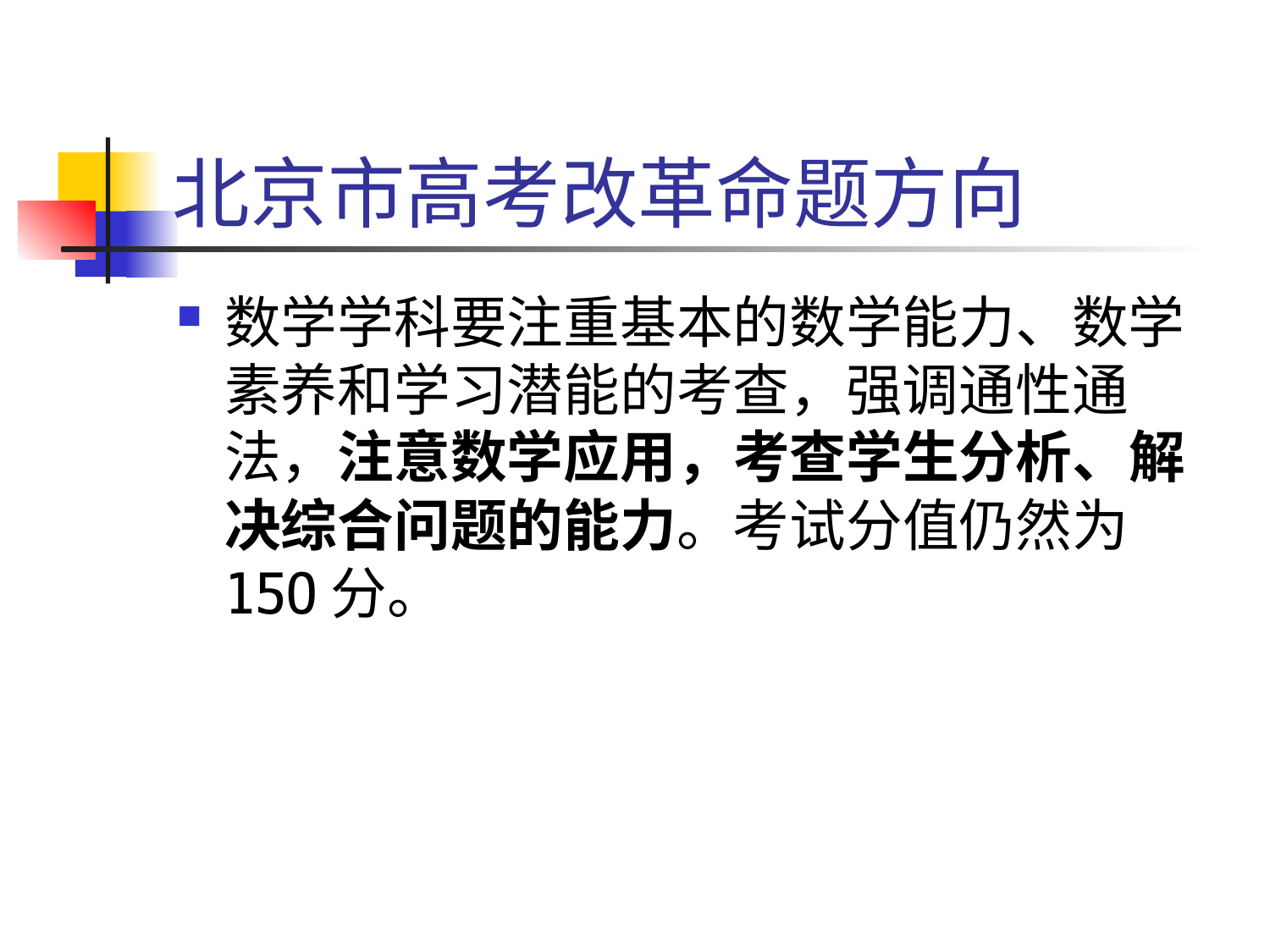

# 北京市高考改革命题方向
数学学科要注重基本的数学能力、数学素养和学习潜能的考查，强调通性通法，注意数学应用，考查学生分析、解决综合问题的能力。考试分值仍然为150分。